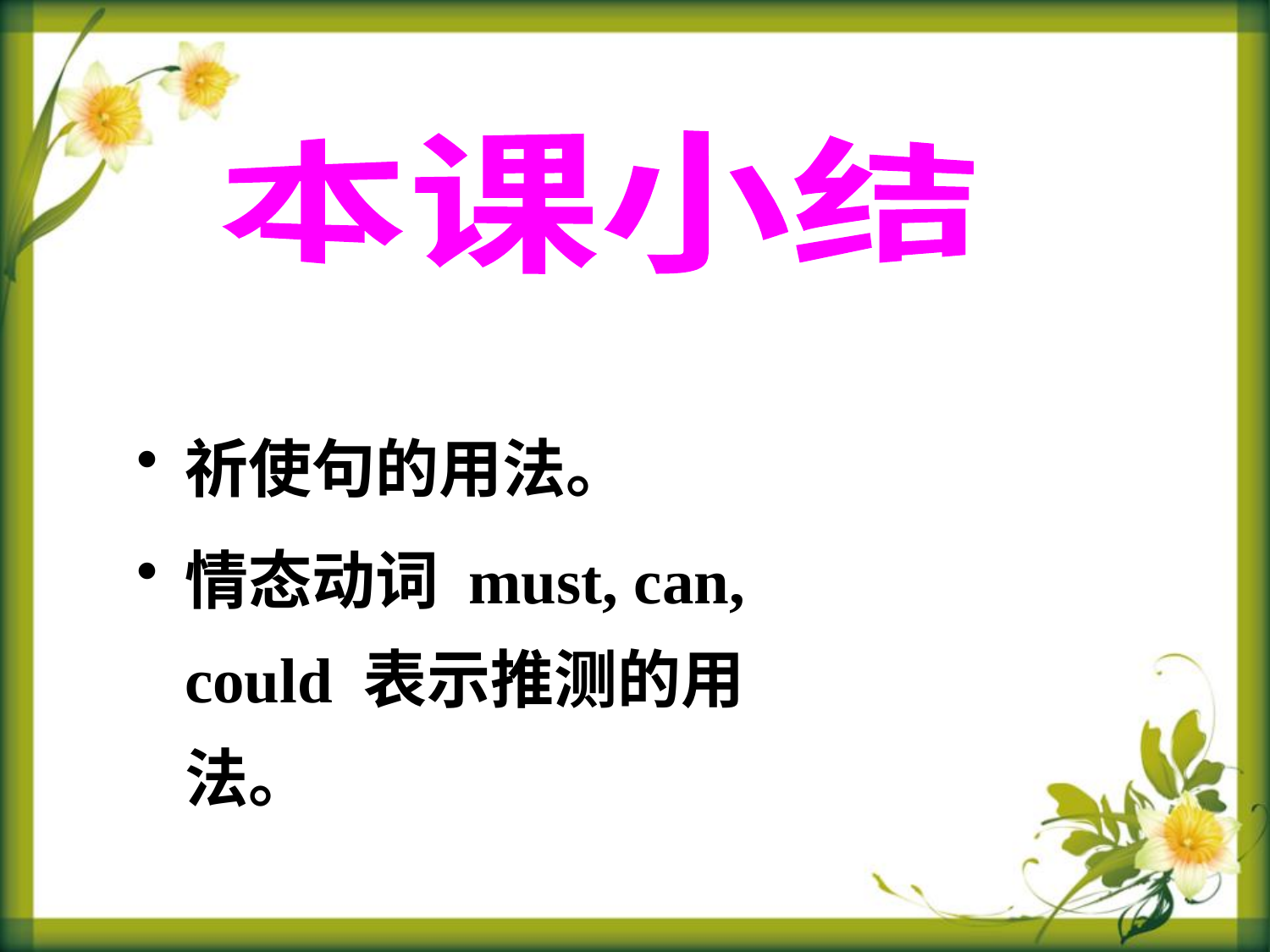

本课小结
祈使句的用法。
情态动词 must, can, could 表示推测的用法。